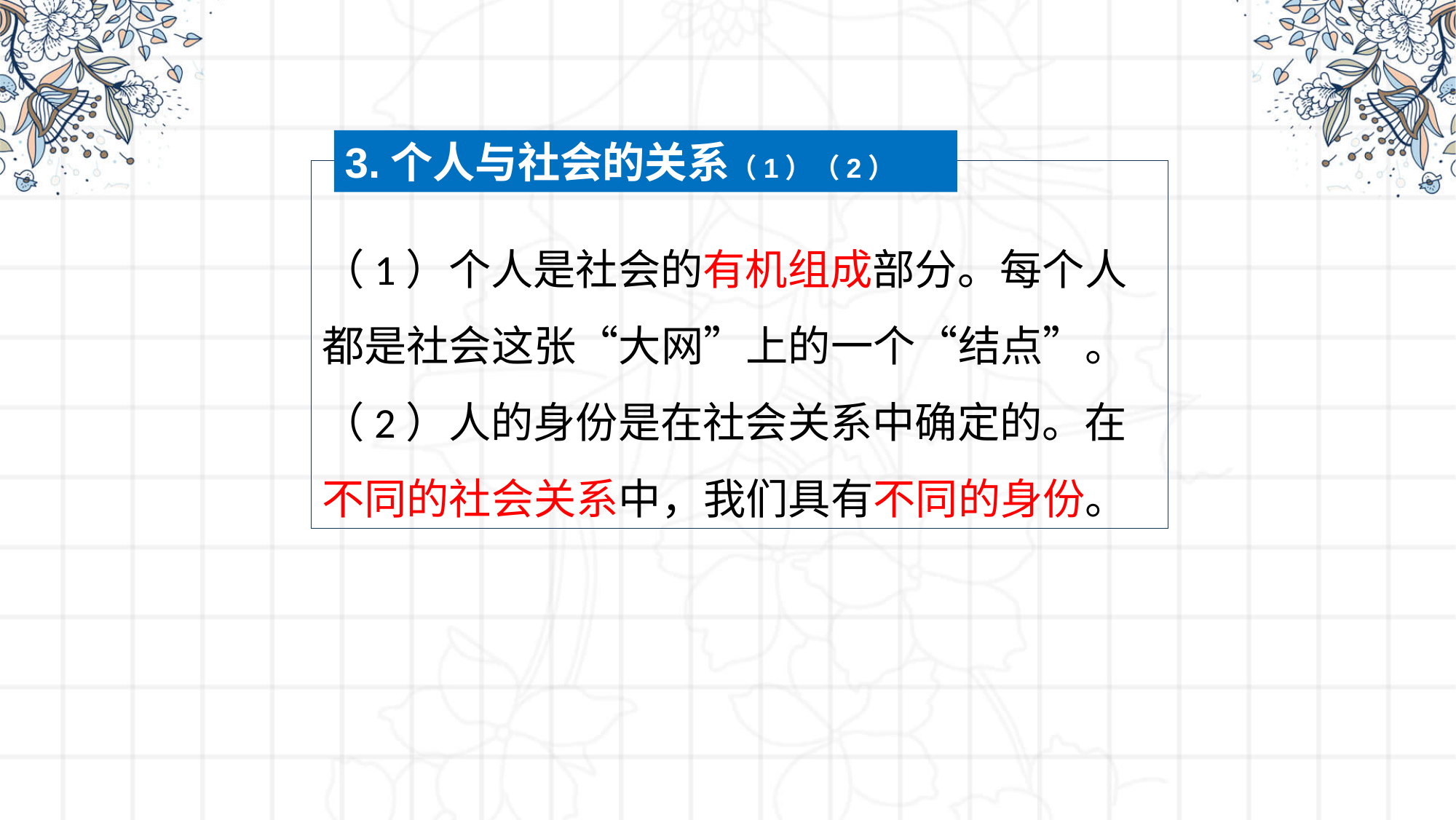

3.个人与社会的关系（1）（2）

（1）个人是社会的有机组成部分。每个人都是社会这张“大网”上的一个“结点”。
（2）人的身份是在社会关系中确定的。在不同的社会关系中，我们具有不同的身份。